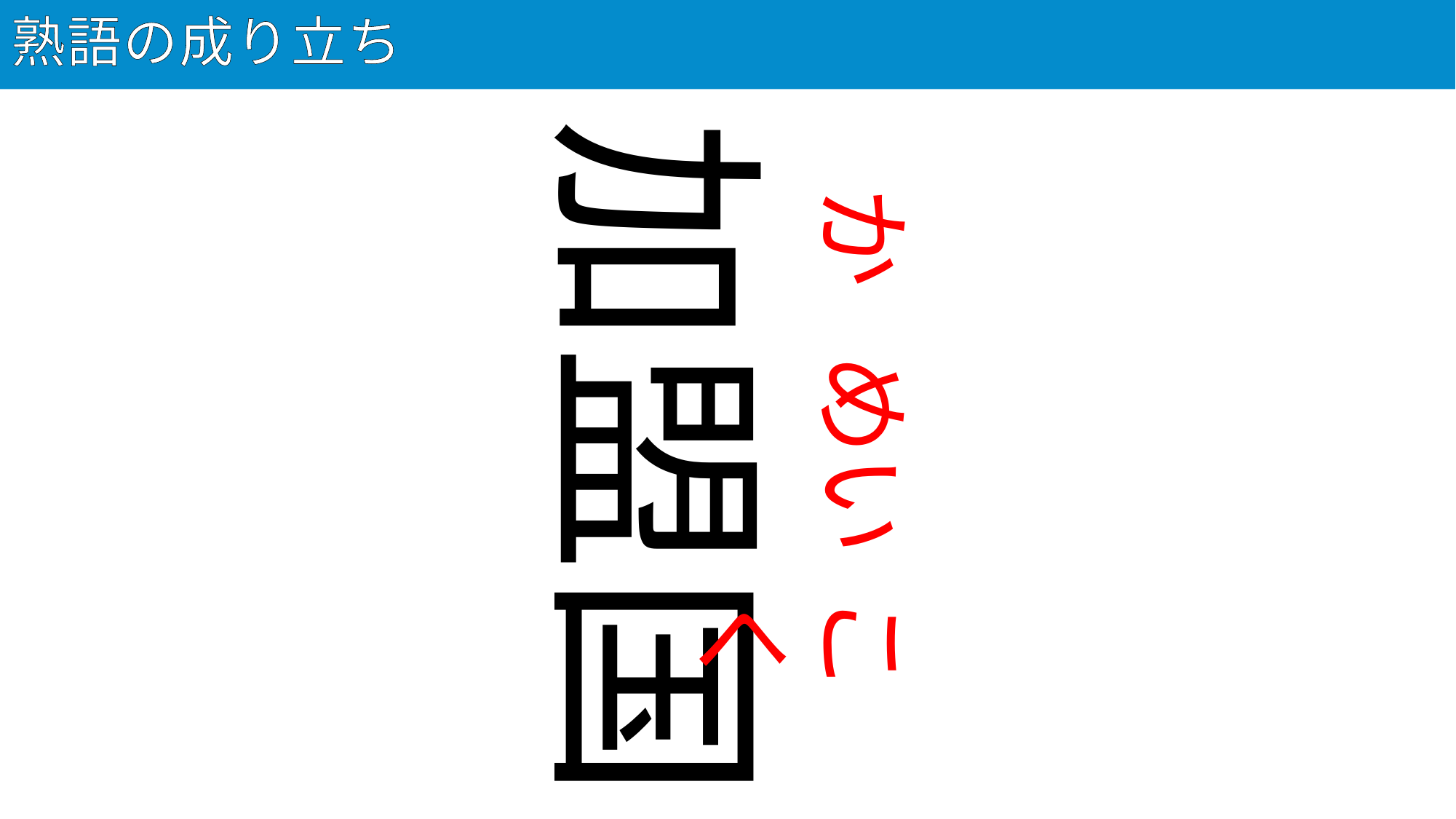

# 熟語の成り立ち
29
加盟国
か
めい
こく